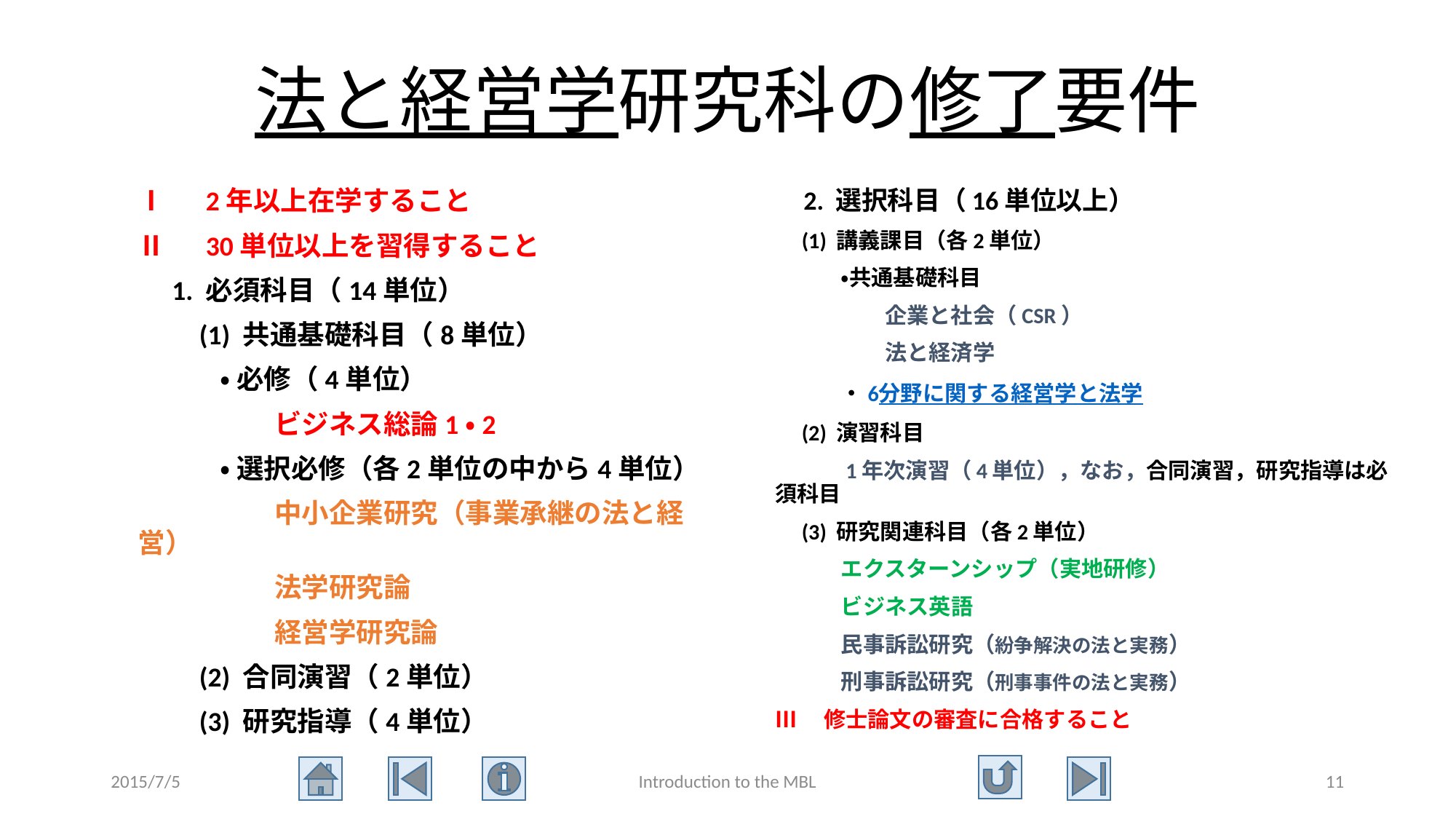

# 法と経営学研究科の修了要件
Ⅰ　2年以上在学すること
Ⅱ　30単位以上を習得すること
　1. 必須科目（14単位）
　　(1) 共通基礎科目（8単位）
　　　・ 必修（4単位）
　　　　　ビジネス総論1・2
　　　・ 選択必修（各2単位の中から4単位）
　　　　　中小企業研究（事業承継の法と経営）
　　　　　法学研究論
　　　　　経営学研究論
　　(2) 合同演習（2単位）
　　(3) 研究指導（4単位）
　2. 選択科目（16単位以上）
　(1) 講義課目（各2単位）
　　　・共通基礎科目
　　　　　企業と社会（CSR）
　　　　　法と経済学
　　　・6分野に関する経営学と法学
　(2) 演習科目
　　　1年次演習（4単位），なお，合同演習，研究指導は必須科目
　(3) 研究関連科目（各2単位）
　　　エクスターンシップ（実地研修）
　　　ビジネス英語
　　　民事訴訟研究（紛争解決の法と実務）
　　　刑事訴訟研究（刑事事件の法と実務）
Ⅲ　修士論文の審査に合格すること

2015/7/5
Introduction to the MBL
11